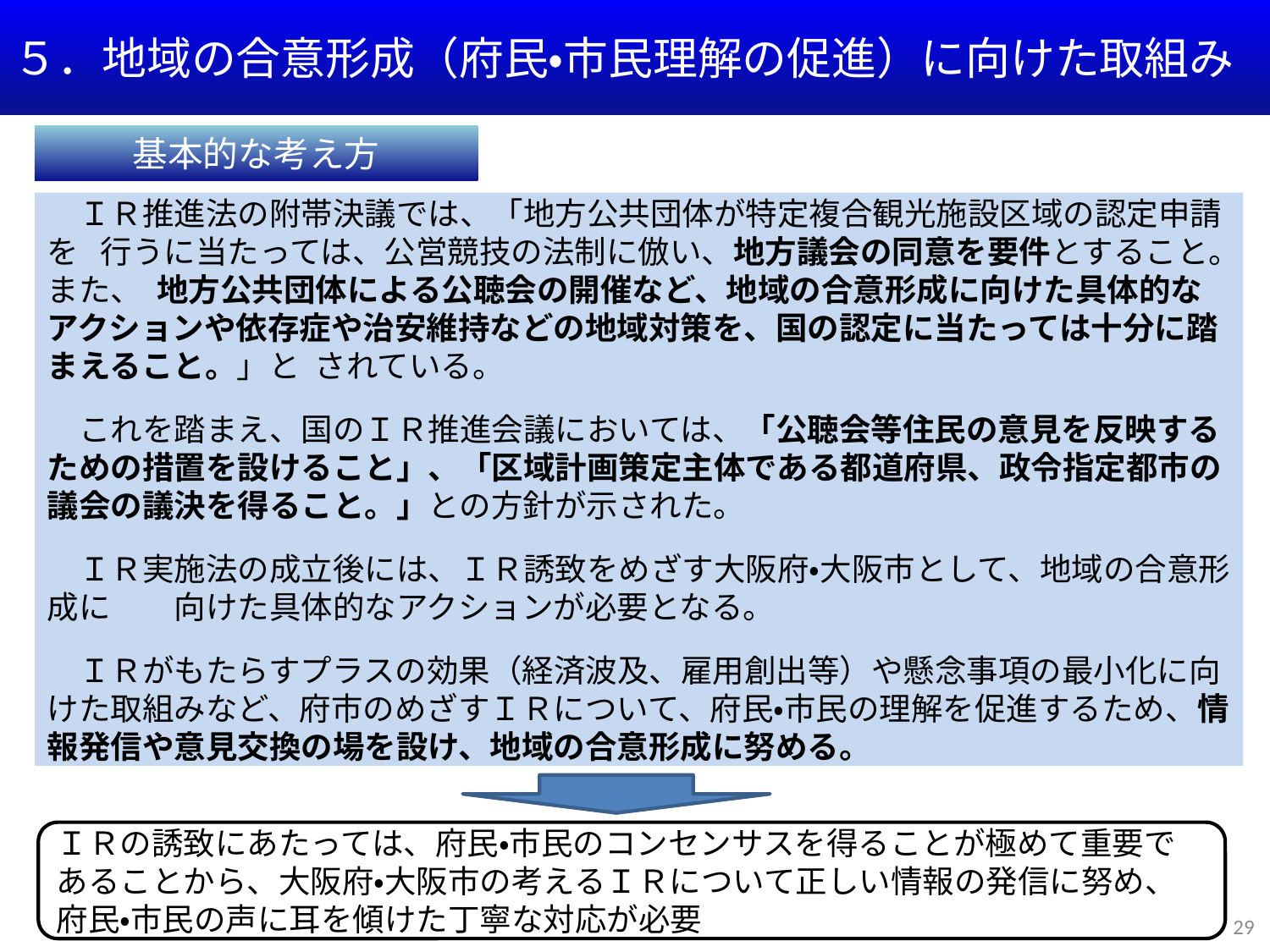

５．地域の合意形成（府民・市民理解の促進）に向けた取組み
基本的な考え方
　ＩＲ推進法の附帯決議では、「地方公共団体が特定複合観光施設区域の認定申請を   行うに当たっては、公営競技の法制に倣い、地方議会の同意を要件とすること。また、  地方公共団体による公聴会の開催など、地域の合意形成に向けた具体的なアクションや依存症や治安維持などの地域対策を、国の認定に当たっては十分に踏まえること。」と  されている。

　これを踏まえ、国のＩＲ推進会議においては、「公聴会等住民の意見を反映するための措置を設けること」、「区域計画策定主体である都道府県、政令指定都市の議会の議決を得ること。」との方針が示された。

　ＩＲ実施法の成立後には、ＩＲ誘致をめざす大阪府・大阪市として、地域の合意形成に　　向けた具体的なアクションが必要となる。

　ＩＲがもたらすプラスの効果（経済波及、雇用創出等）や懸念事項の最小化に向けた取組みなど、府市のめざすＩＲについて、府民・市民の理解を促進するため、情報発信や意見交換の場を設け、地域の合意形成に努める。

ＩＲの誘致にあたっては、府民・市民のコンセンサスを得ることが極めて重要であることから、大阪府・大阪市の考えるＩＲについて正しい情報の発信に努め、府民・市民の声に耳を傾けた丁寧な対応が必要
29